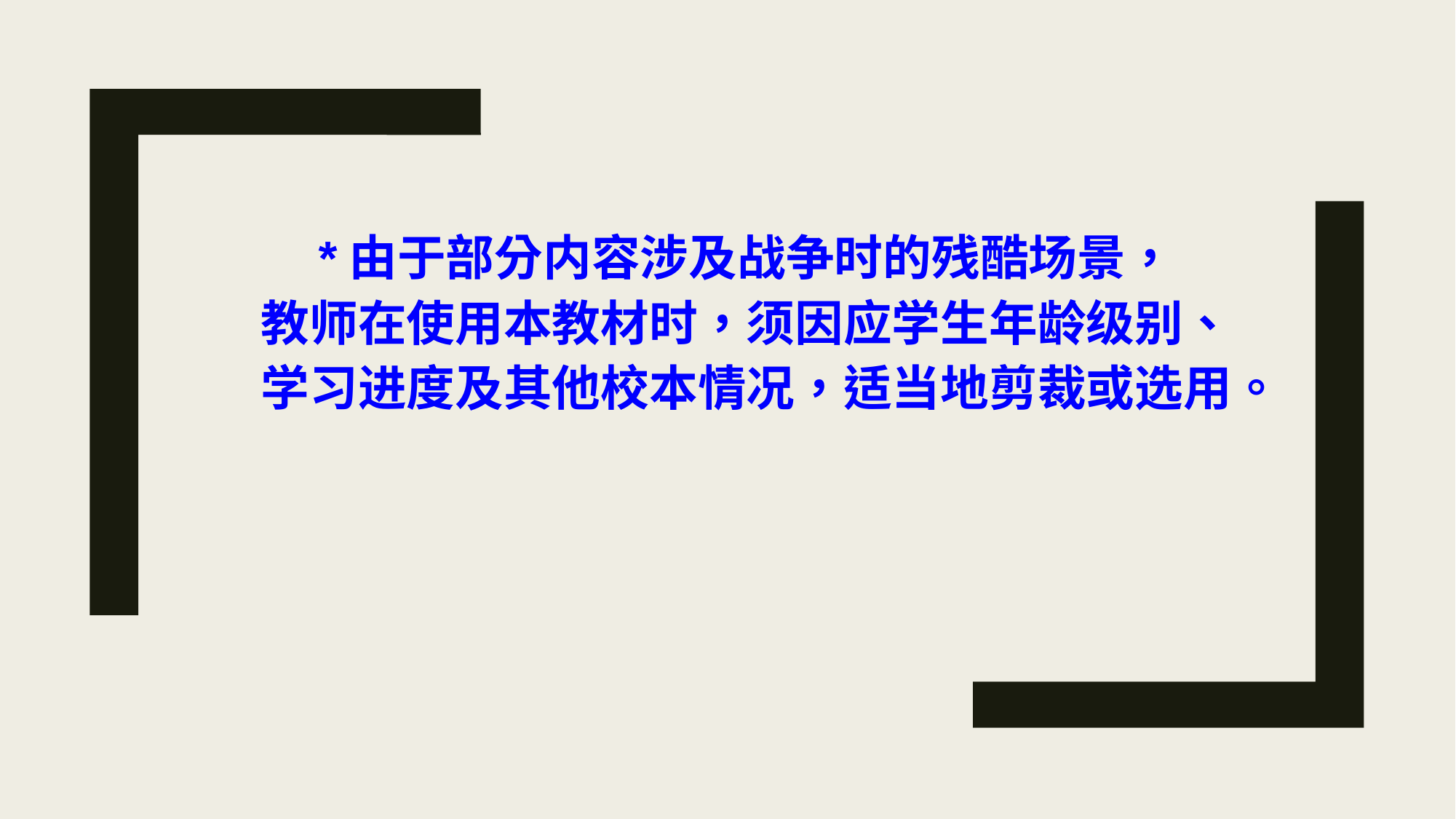

# *由于部分内容涉及战争时的残酷场景， 教师在使用本教材时，须因应学生年龄级别、 学习进度及其他校本情况，适当地剪裁或选用。